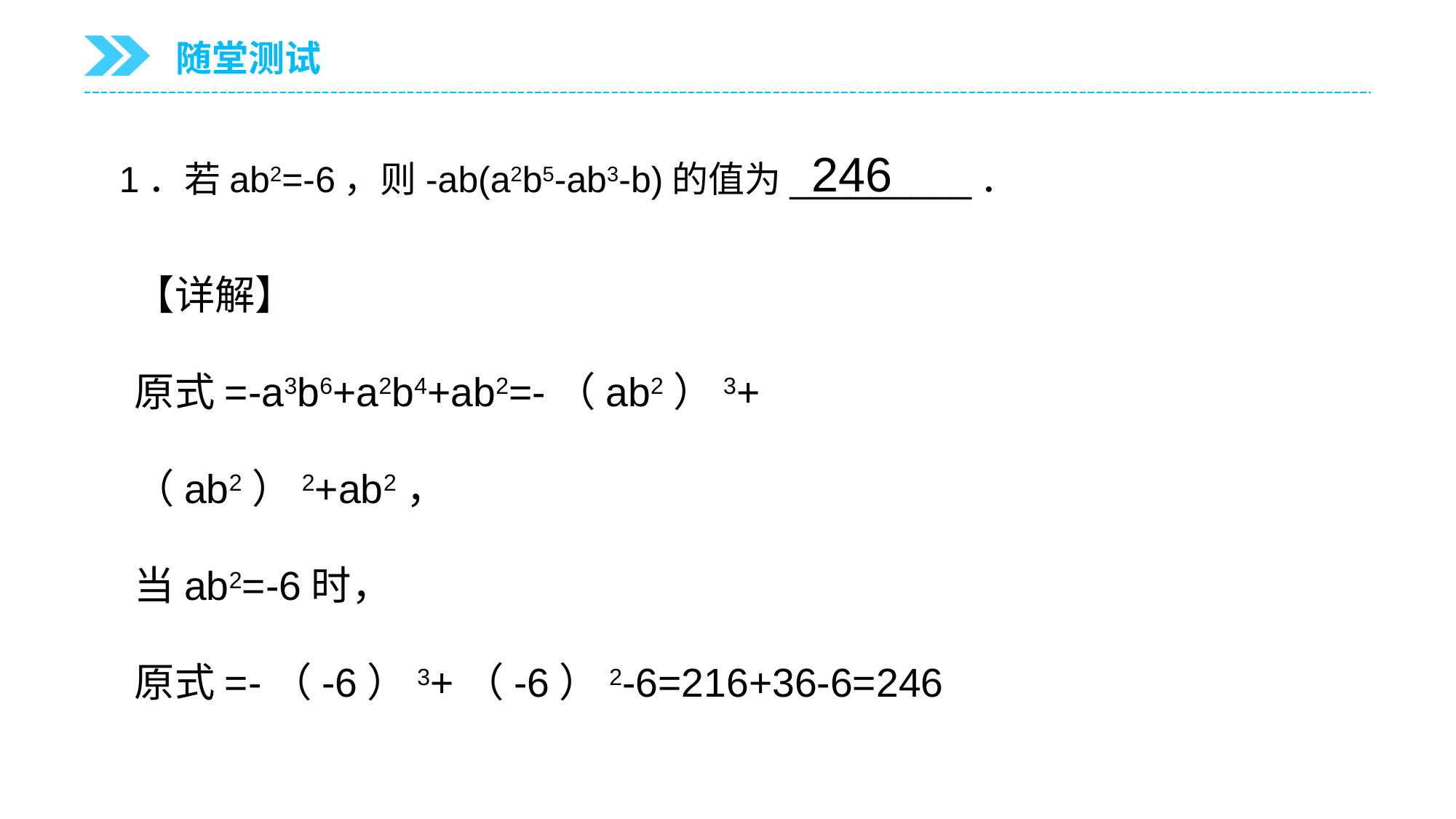

随堂测试
1．若ab2=-6，则-ab(a2b5-ab3-b)的值为_________．
246
【详解】
原式=-a3b6+a2b4+ab2=-（ab2）3+（ab2）2+ab2，
当ab2=-6时，
原式=-（-6）3+（-6）2-6=216+36-6=246